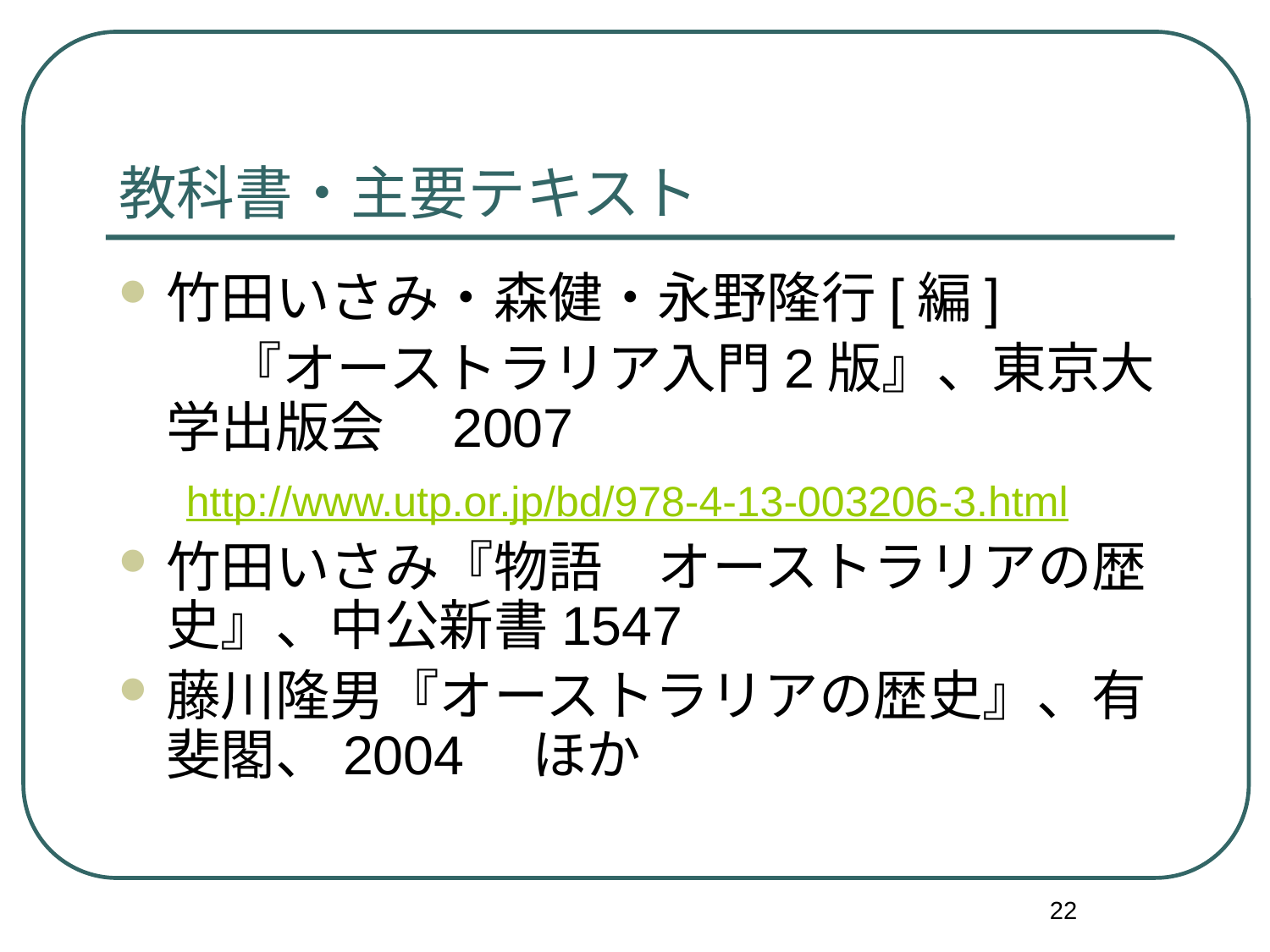

# 教科書・主要テキスト
竹田いさみ・森健・永野隆行[編]
　　『オーストラリア入門2版』、東京大学出版会　2007
　http://www.utp.or.jp/bd/978-4-13-003206-3.html
竹田いさみ『物語　オーストラリアの歴史』、中公新書1547
藤川隆男『オーストラリアの歴史』、有斐閣、2004　ほか
22